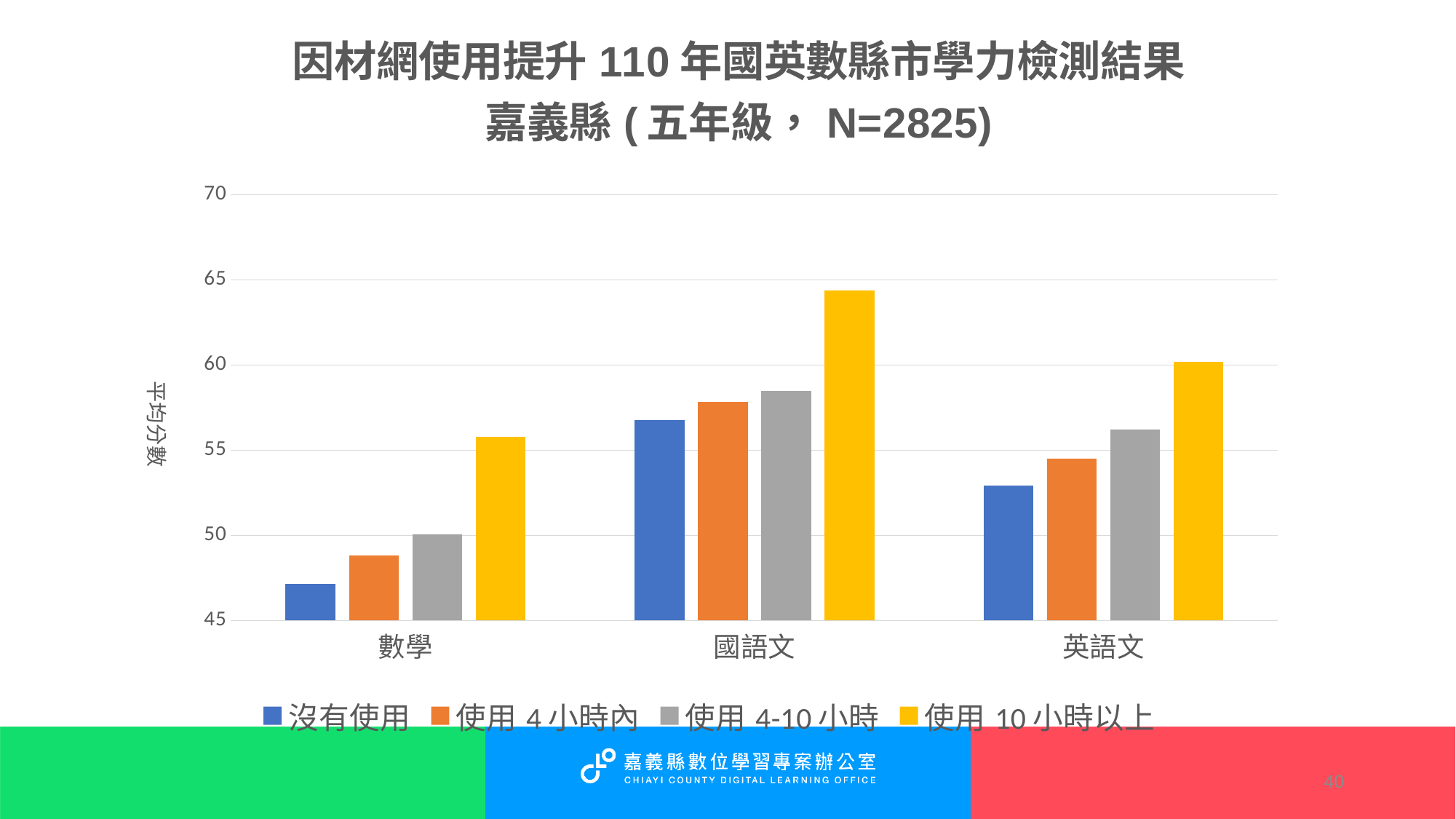

### Chart: 因材網使用提升110年國英數縣市學力檢測結果
嘉義縣(五年級，N=2825)

| Category | 沒有使用 | 使用4小時內 | 使用4-10小時 | 使用10小時以上 |
|---|---|---|---|---|
| 數學 | 47.17 | 48.83 | 50.03999999999999 | 55.800000000000004 |
| 國語文 | 56.7511792452831 | 57.817679558011 | 58.4581497797357 | 64.4007490636705 |
| 英語文 | 52.9396900269541 | 54.5027624309392 | 56.2240402769037 | 60.192616372391605 |
40